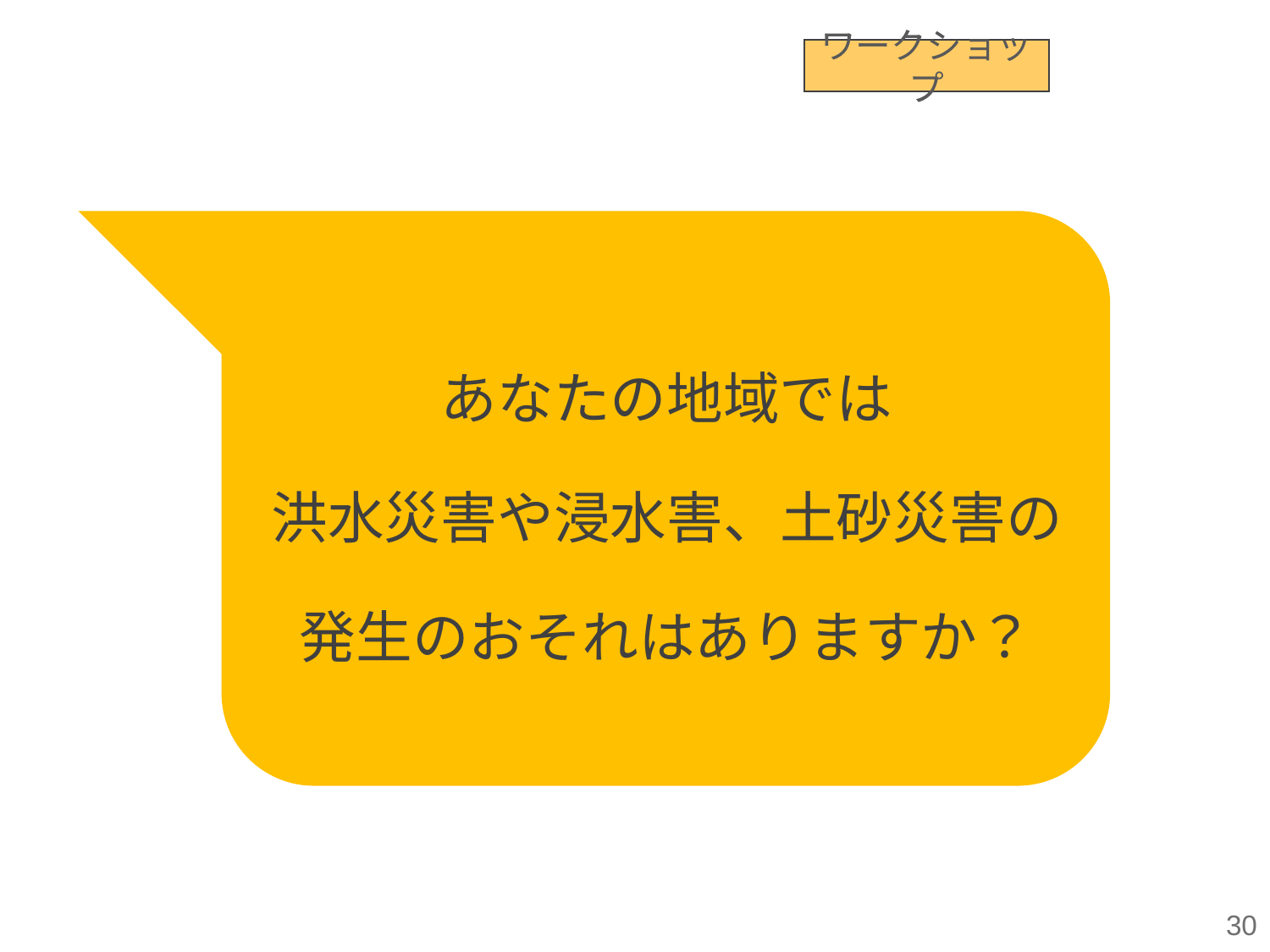

ワークショップ
あなたの地域では
洪水災害や浸水害、土砂災害の
発生のおそれはありますか？
30